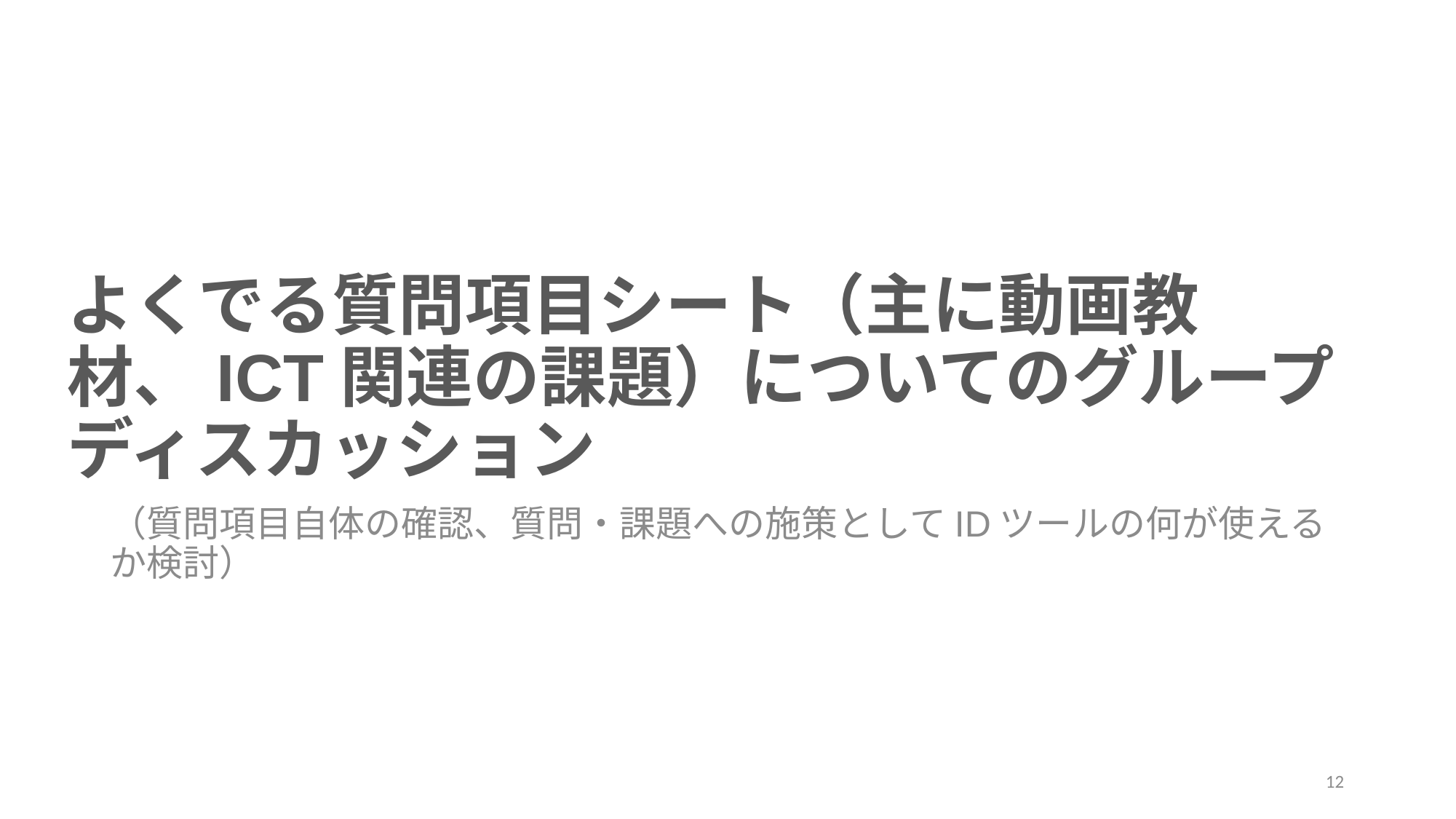

# よくでる質問項目シート（主に動画教材、ICT関連の課題）についてのグループディスカッション
（質問項目自体の確認、質問・課題への施策としてIDツールの何が使えるか検討）
12